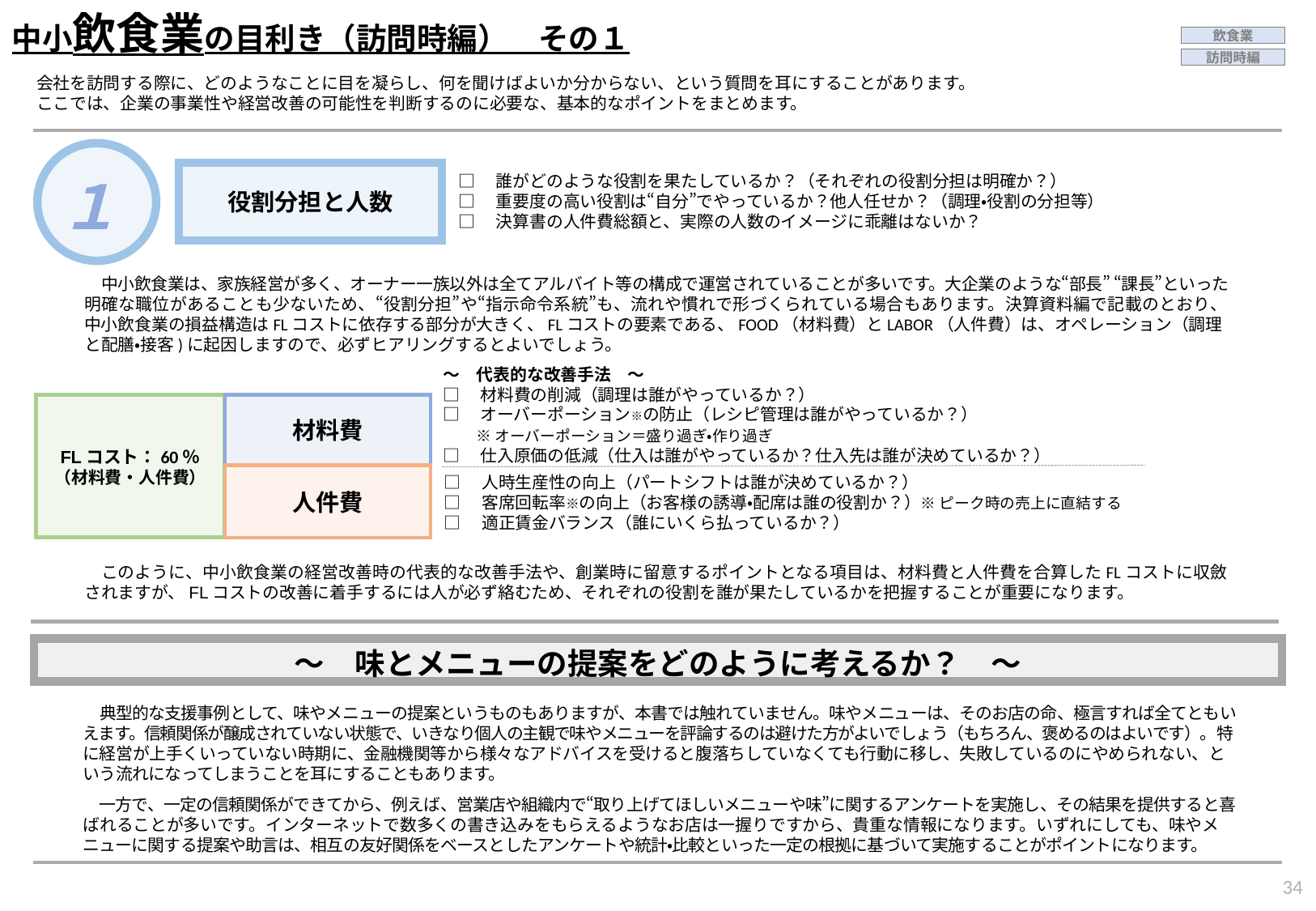

中小飲食業の目利き（訪問時編）　その１
飲食業
訪問時編
会社を訪問する際に、どのようなことに目を凝らし、何を聞けばよいか分からない、という質問を耳にすることがあります。
ここでは、企業の事業性や経営改善の可能性を判断するのに必要な、基本的なポイントをまとめます。

１
役割分担と人数
□　誰がどのような役割を果たしているか？（それぞれの役割分担は明確か？）
□　重要度の高い役割は“自分”でやっているか？他人任せか？（調理・役割の分担等）
□　決算書の人件費総額と、実際の人数のイメージに乖離はないか？
　中小飲食業は、家族経営が多く、オーナー一族以外は全てアルバイト等の構成で運営されていることが多いです。大企業のような“部長” “課長”といった明確な職位があることも少ないため、“役割分担”や“指示命令系統”も、流れや慣れで形づくられている場合もあります。決算資料編で記載のとおり、中小飲食業の損益構造はFLコストに依存する部分が大きく、FLコストの要素である、FOOD（材料費）とLABOR（人件費）は、オペレーション（調理と配膳・接客)に起因しますので、必ずヒアリングするとよいでしょう。
～　代表的な改善手法　～
□　材料費の削減（調理は誰がやっているか？）
□　オーバーポーション※の防止（レシピ管理は誰がやっているか？）
　　※ オーバーポーション＝盛り過ぎ・作り過ぎ
□　仕入原価の低減（仕入は誰がやっているか？仕入先は誰が決めているか？）
FLコスト：60％
（材料費・人件費）
材料費
人件費
□　人時生産性の向上（パートシフトは誰が決めているか？）
□　客席回転率※の向上（お客様の誘導・配席は誰の役割か？）※ ピーク時の売上に直結する
□　適正賃金バランス（誰にいくら払っているか？）
　このように、中小飲食業の経営改善時の代表的な改善手法や、創業時に留意するポイントとなる項目は、材料費と人件費を合算したFLコストに収斂されますが、FLコストの改善に着手するには人が必ず絡むため、それぞれの役割を誰が果たしているかを把握することが重要になります。
～　味とメニューの提案をどのように考えるか？　～
　典型的な支援事例として、味やメニューの提案というものもありますが、本書では触れていません。味やメニューは、そのお店の命、極言すれば全てともいえます。信頼関係が醸成されていない状態で、いきなり個人の主観で味やメニューを評論するのは避けた方がよいでしょう（もちろん、褒めるのはよいです）。特に経営が上手くいっていない時期に、金融機関等から様々なアドバイスを受けると腹落ちしていなくても行動に移し、失敗しているのにやめられない、という流れになってしまうことを耳にすることもあります。
　一方で、一定の信頼関係ができてから、例えば、営業店や組織内で“取り上げてほしいメニューや味”に関するアンケートを実施し、その結果を提供すると喜ばれることが多いです。インターネットで数多くの書き込みをもらえるようなお店は一握りですから、貴重な情報になります。いずれにしても、味やメニューに関する提案や助言は、相互の友好関係をベースとしたアンケートや統計・比較といった一定の根拠に基づいて実施することがポイントになります。
34